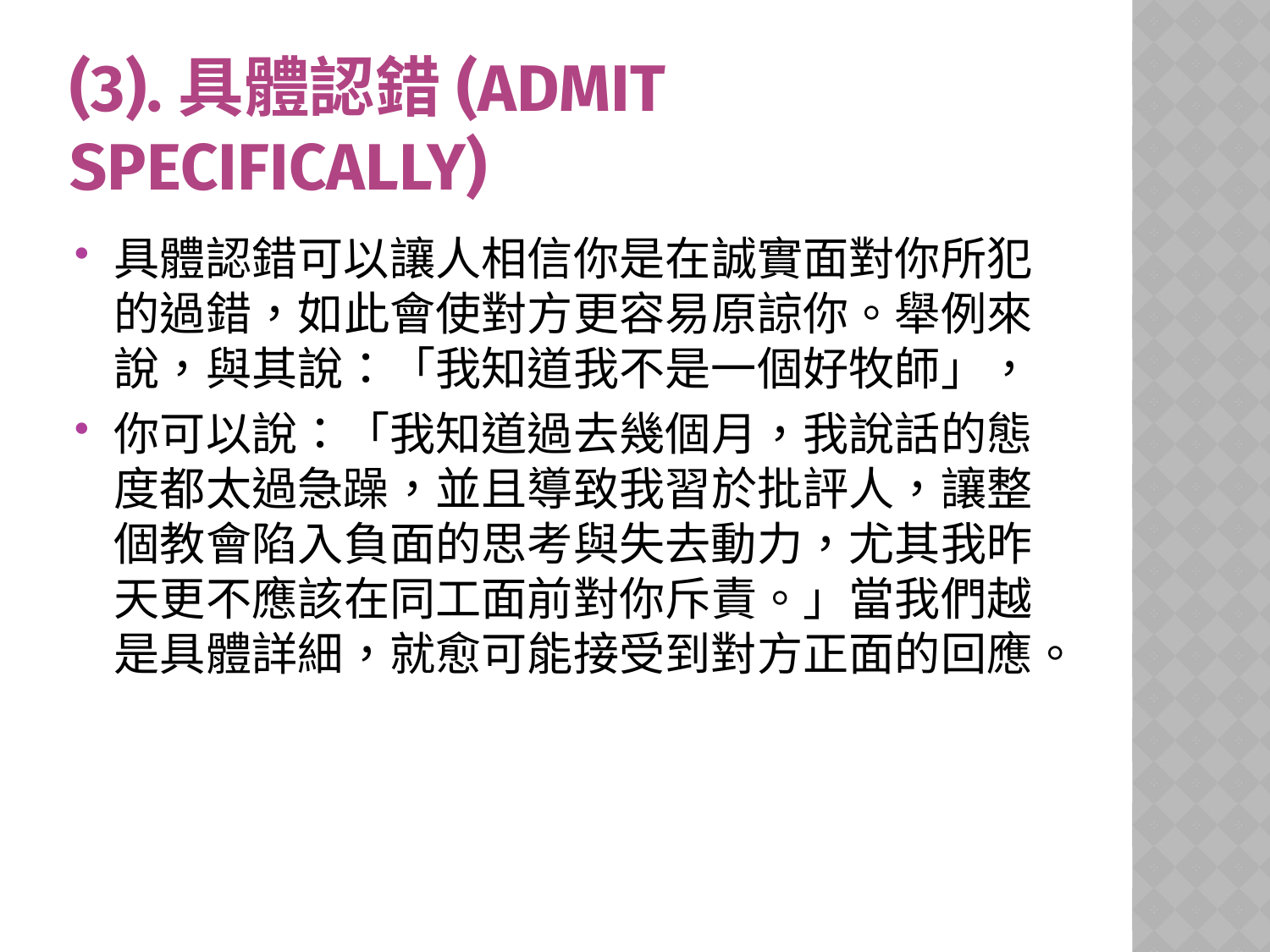

# (3).具體認錯(Admit Specifically)
具體認錯可以讓人相信你是在誠實面對你所犯的過錯，如此會使對方更容易原諒你。舉例來說，與其說：「我知道我不是一個好牧師」，
你可以說：「我知道過去幾個月，我說話的態度都太過急躁，並且導致我習於批評人，讓整個教會陷入負面的思考與失去動力，尤其我昨天更不應該在同工面前對你斥責。」當我們越是具體詳細，就愈可能接受到對方正面的回應。